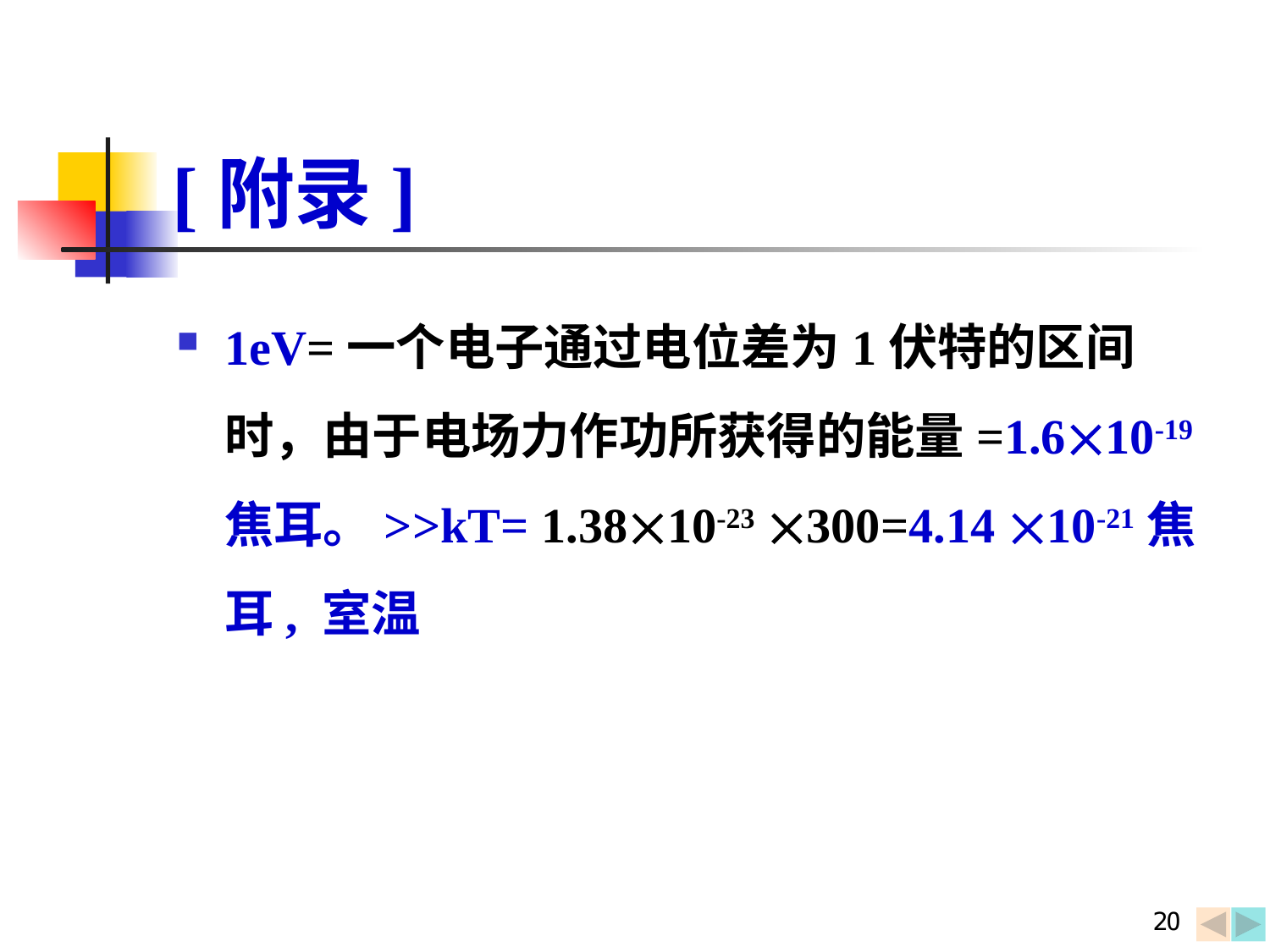

# [附录]
1eV=一个电子通过电位差为1伏特的区间时，由于电场力作功所获得的能量=1.6×10-19焦耳。>>kT= 1.38×10-23 ×300=4.14 ×10-21焦耳, 室温
20